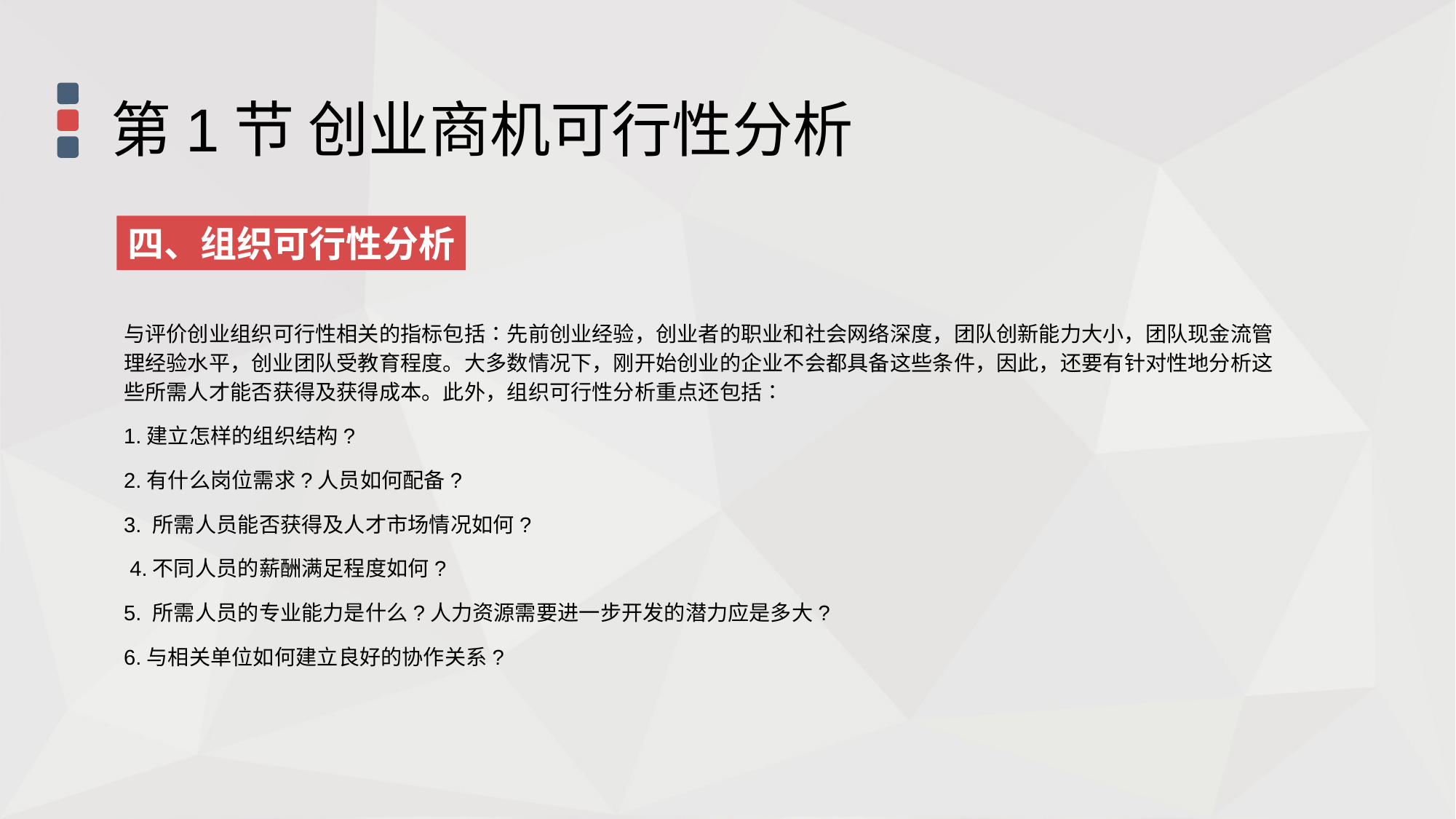

第1节 创业商机可行性分析
四、组织可行性分析
与评价创业组织可行性相关的指标包括∶先前创业经验，创业者的职业和社会网络深度，团队创新能力大小，团队现金流管理经验水平，创业团队受教育程度。大多数情况下，刚开始创业的企业不会都具备这些条件，因此，还要有针对性地分析这些所需人才能否获得及获得成本。此外，组织可行性分析重点还包括∶
1.建立怎样的组织结构?
2.有什么岗位需求?人员如何配备?
3. 所需人员能否获得及人才市场情况如何?
 4.不同人员的薪酬满足程度如何?
5. 所需人员的专业能力是什么?人力资源需要进一步开发的潜力应是多大?
6.与相关单位如何建立良好的协作关系?